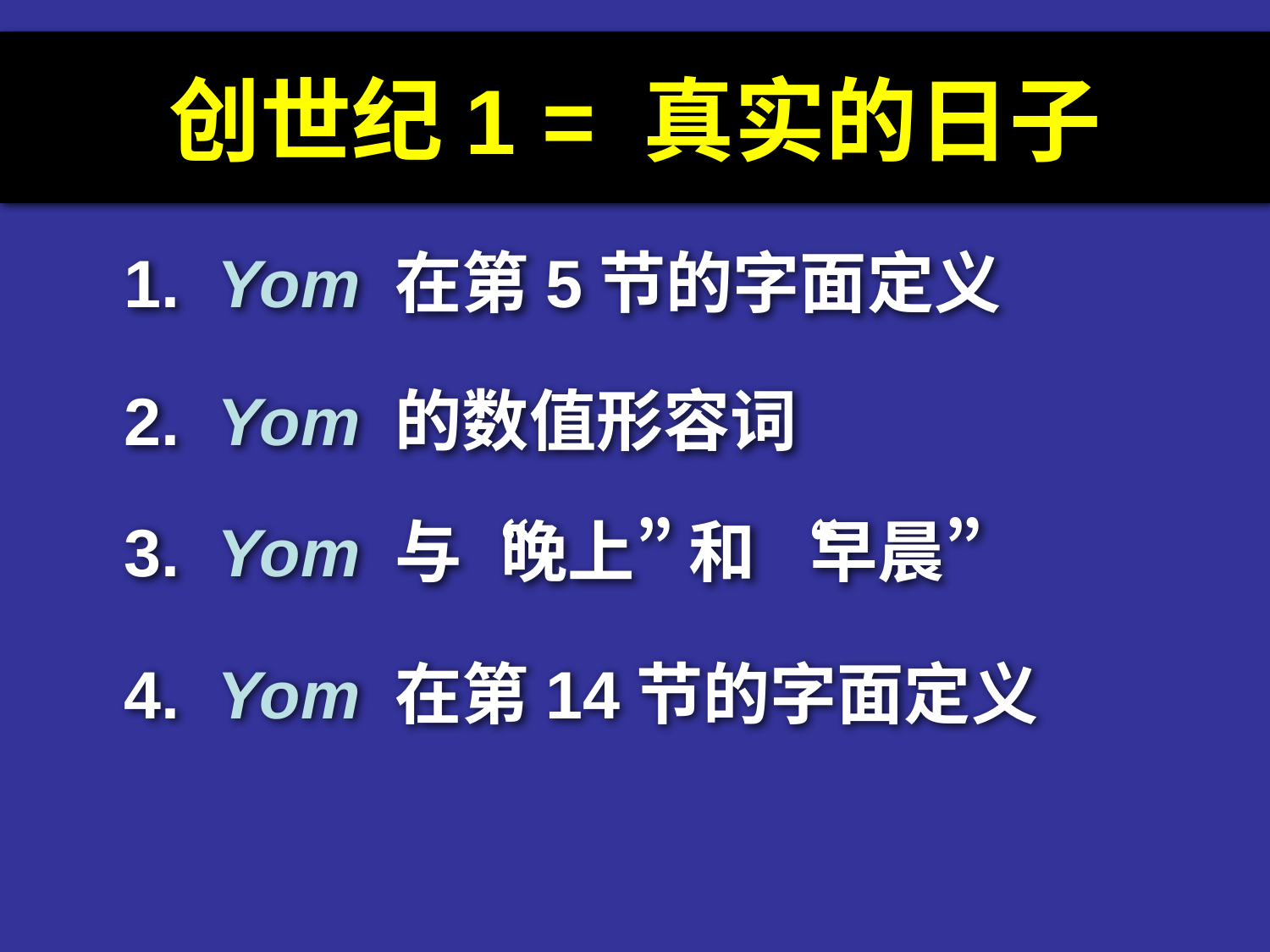

# 创世纪1 = 真实的日子
      1.  Yom 在第5节的字面定义
      2.  Yom 的数值形容词
      3.  Yom 与“晚上” 和 “早晨”
      4.  Yom 在第14节的字面定义